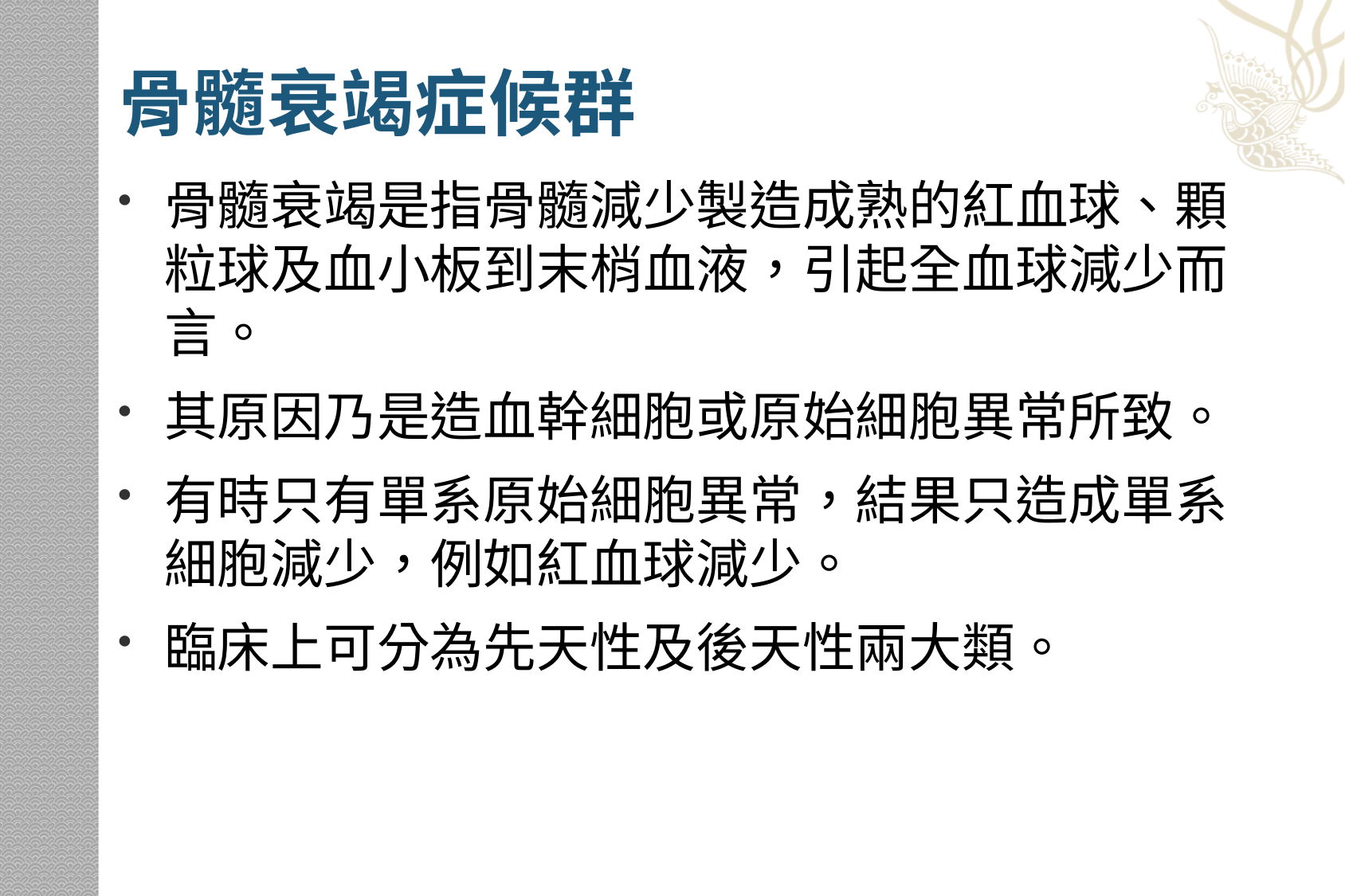

# 骨髓衰竭症候群
骨髓衰竭是指骨髓減少製造成熟的紅血球、顆粒球及血小板到末梢血液，引起全血球減少而言。
其原因乃是造血幹細胞或原始細胞異常所致。
有時只有單系原始細胞異常，結果只造成單系細胞減少，例如紅血球減少。
臨床上可分為先天性及後天性兩大類。